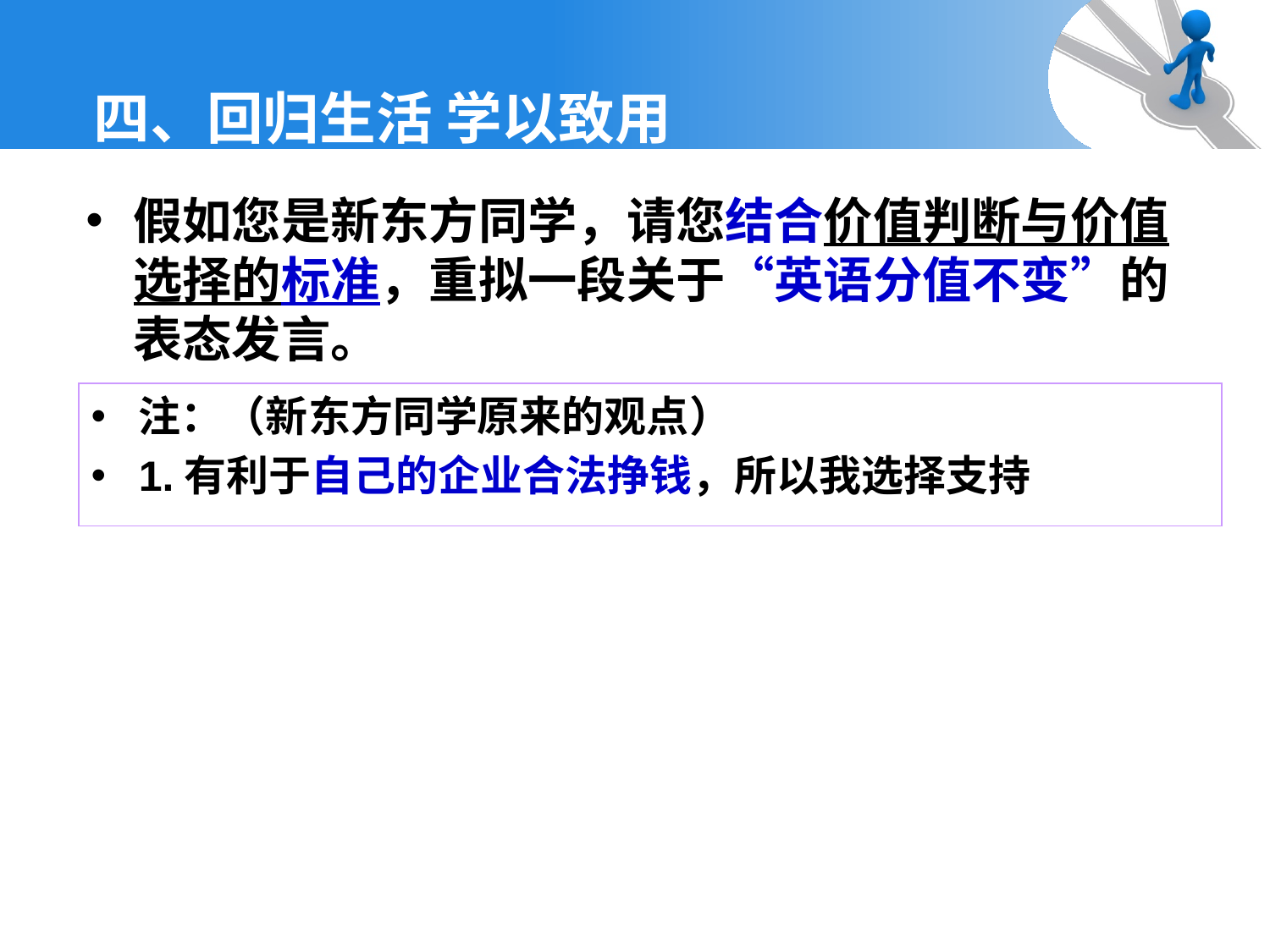

四、回归生活 学以致用
假如您是新东方同学，请您结合价值判断与价值选择的标准，重拟一段关于“英语分值不变”的表态发言。
注：（新东方同学原来的观点）
1.有利于自己的企业合法挣钱，所以我选择支持